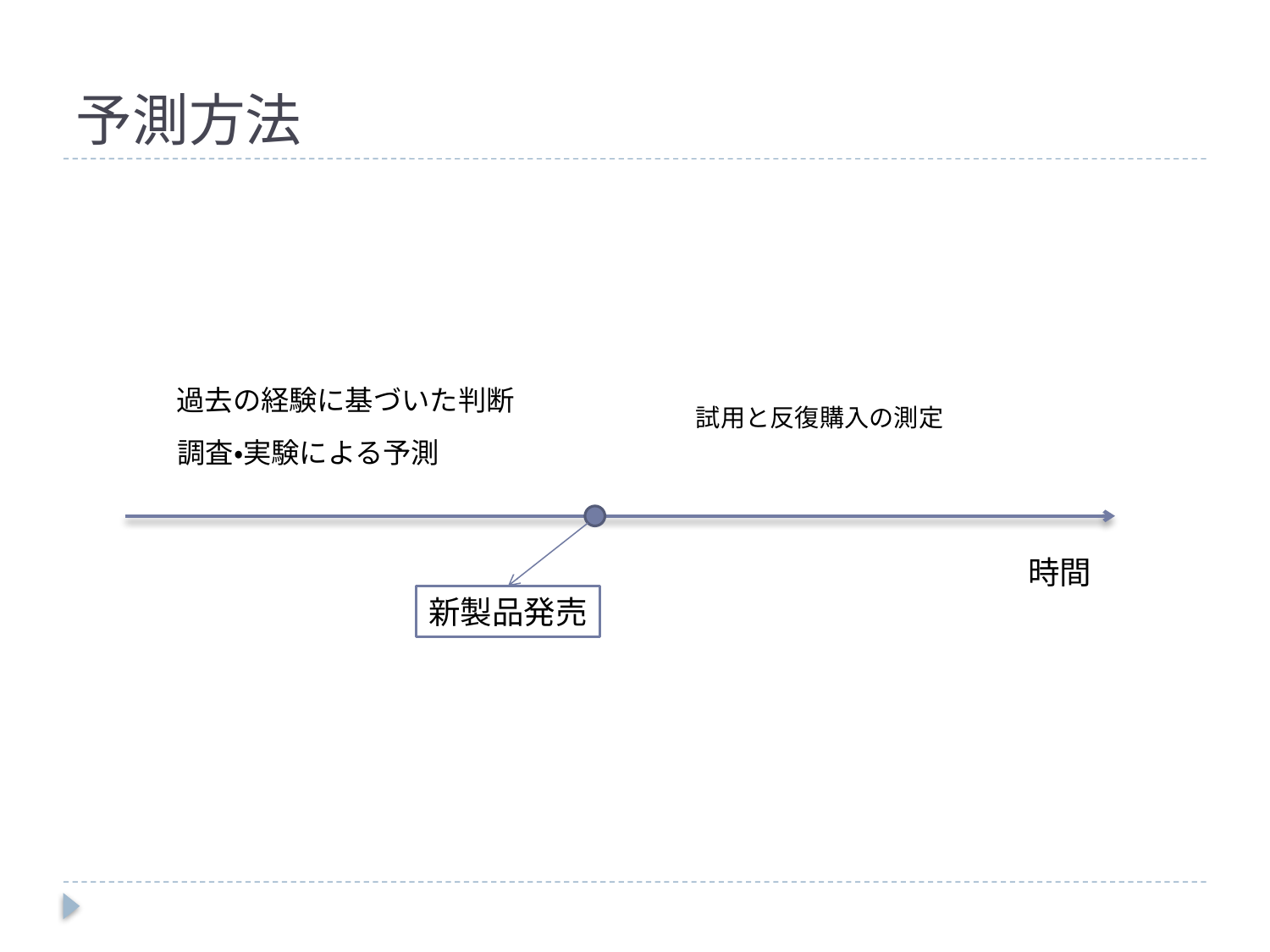

# 予測方法
過去の経験に基づいた判断
試用と反復購入の測定
調査・実験による予測

時間
新製品発売